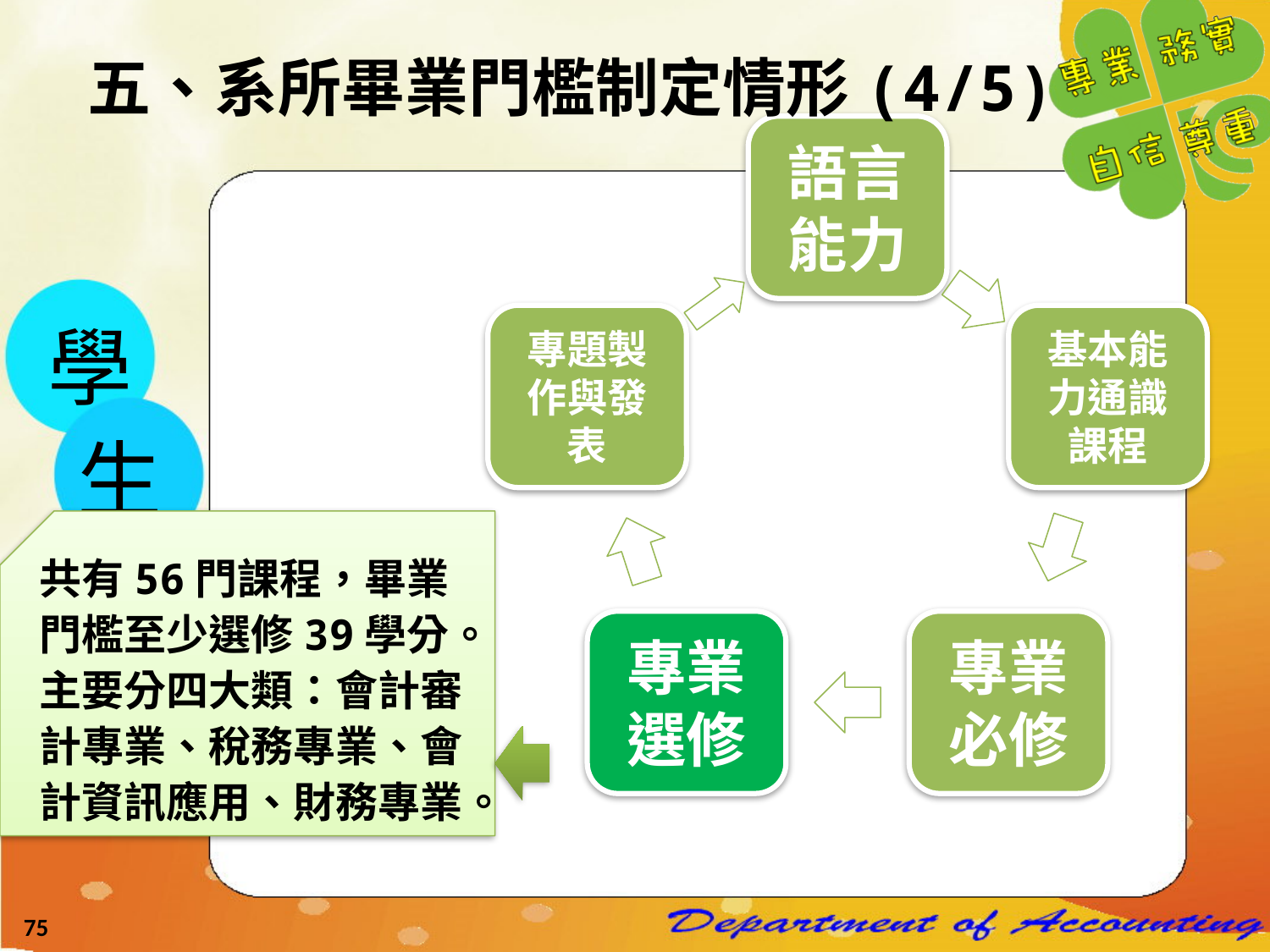

五、系所畢業門檻制定情形(4/5)
基本能力通識課程
專業必修
專業選修
專題製作與發表
語言能力
學
生
輔
導
共有56門課程，畢業門檻至少選修39學分。主要分四大類：會計審計專業、稅務專業、會計資訊應用、財務專業。

75